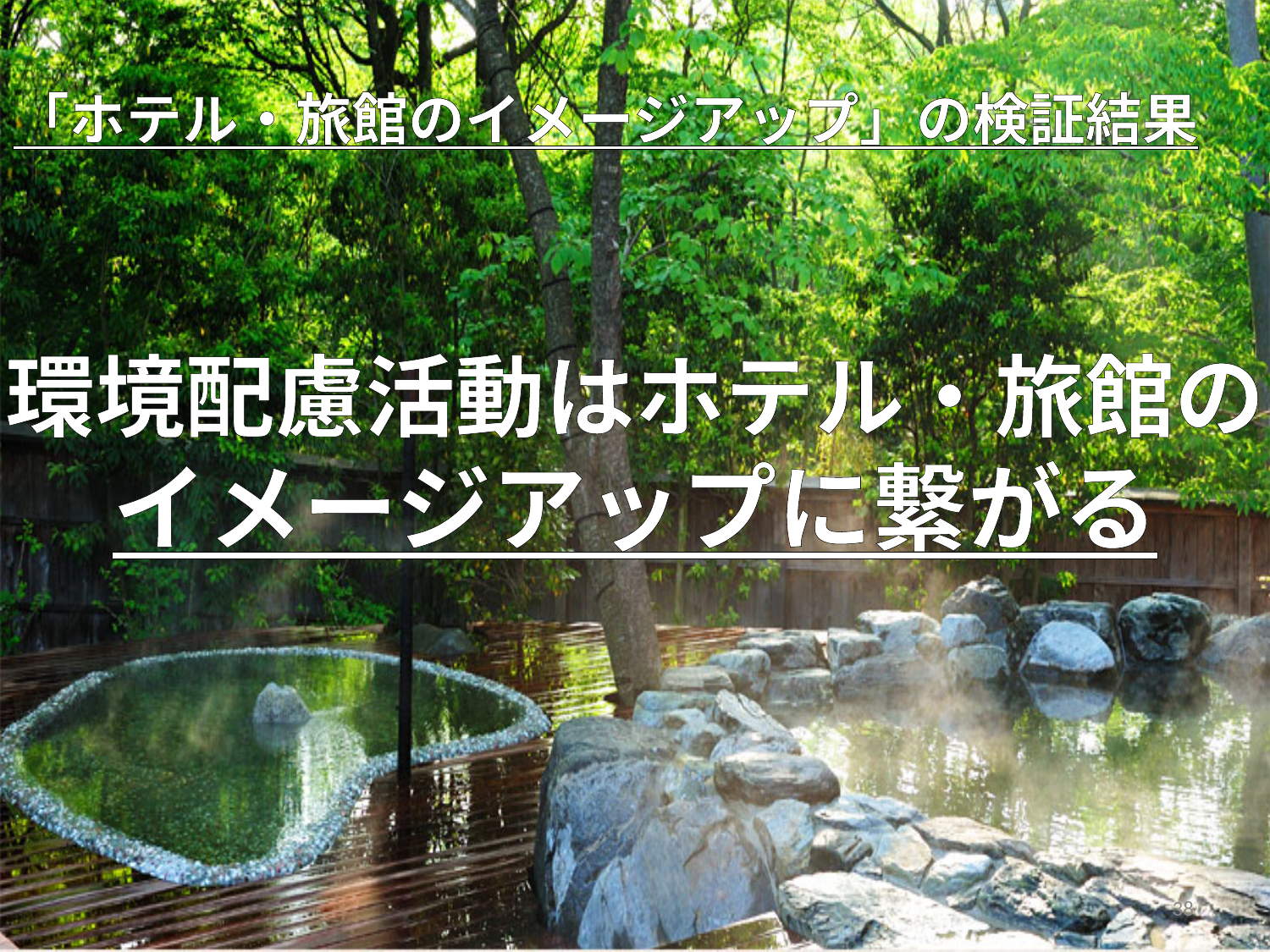

# 「ホテル・旅館のイメージアップ」の検証結果
環境配慮活動はホテル・旅館の
イメージアップに繋がる
38